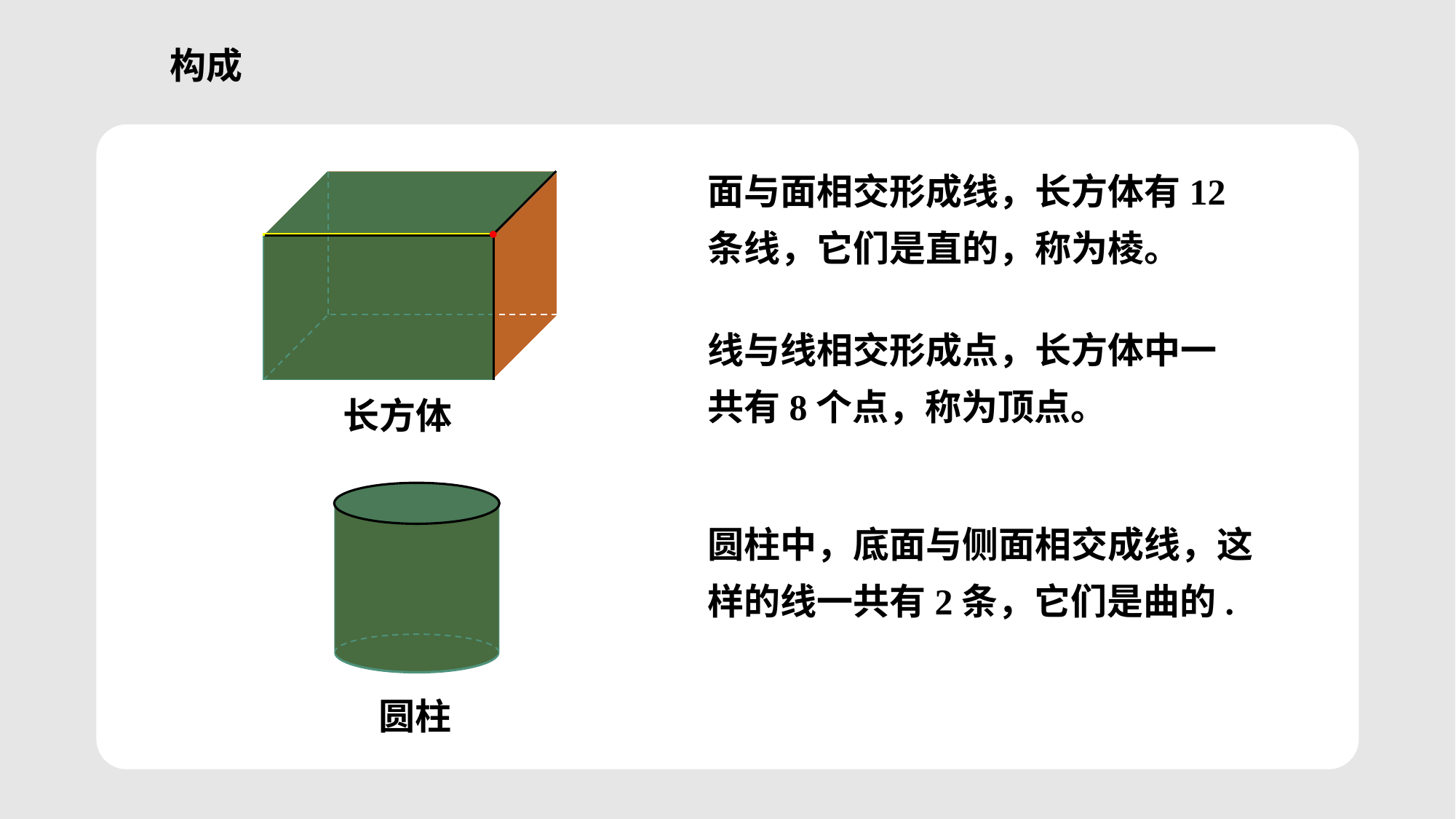

构成
面与面相交形成线，长方体有12条线，它们是直的，称为棱。

线与线相交形成点，长方体中一共有8个点，称为顶点。
长方体

圆柱中，底面与侧面相交成线，这样的线一共有2条，它们是曲的.

圆柱